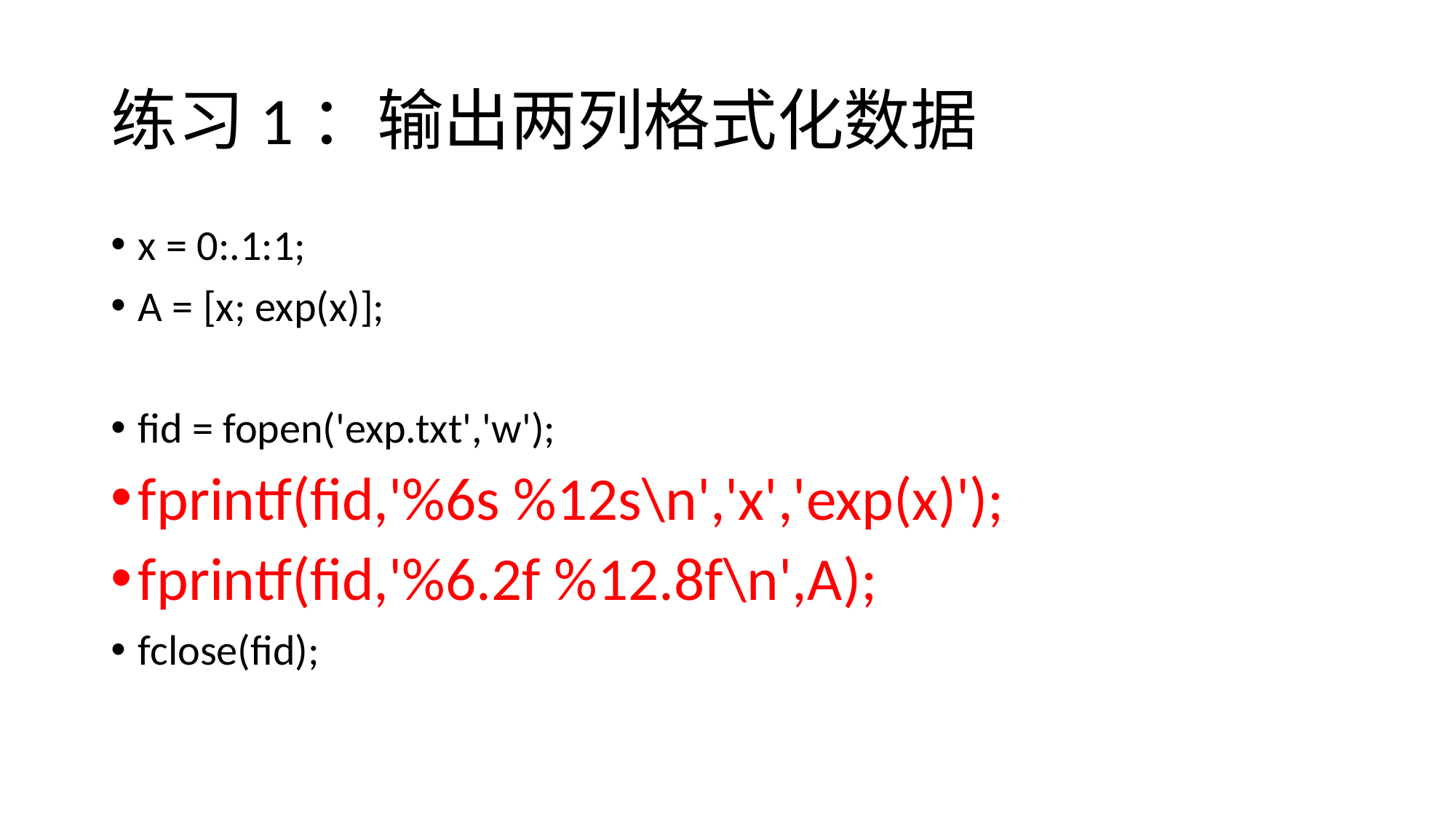

# 练习1：输出两列格式化数据
x = 0:.1:1;
A = [x; exp(x)];

fid = fopen('exp.txt','w');
fprintf(fid,'%6s %12s\n','x','exp(x)');
fprintf(fid,'%6.2f %12.8f\n',A);
fclose(fid);